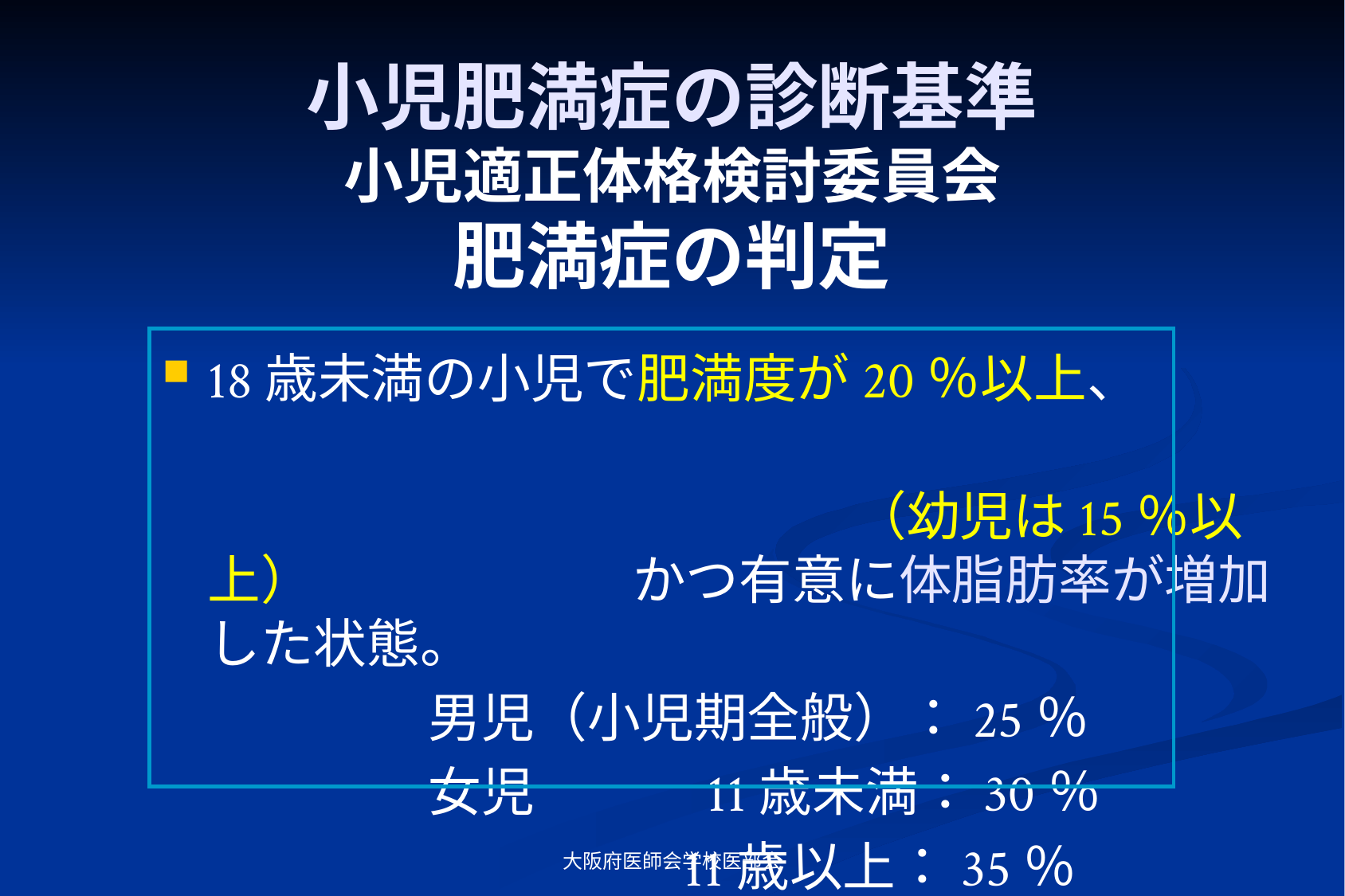

# 小児肥満症の診断基準 小児適正体格検討委員会 肥満症の判定

18歳未満の小児で肥満度が20％以上、
　　　　　　　　　　　　　（幼児は15％以上）　　　　　　かつ有意に体脂肪率が増加した状態。
　　　　　男児（小児期全般）：25％
　　　　　女児　　　11歳未満：30％
　   　　　　    　　　11歳以上：35％
大阪府医師会学校医部会